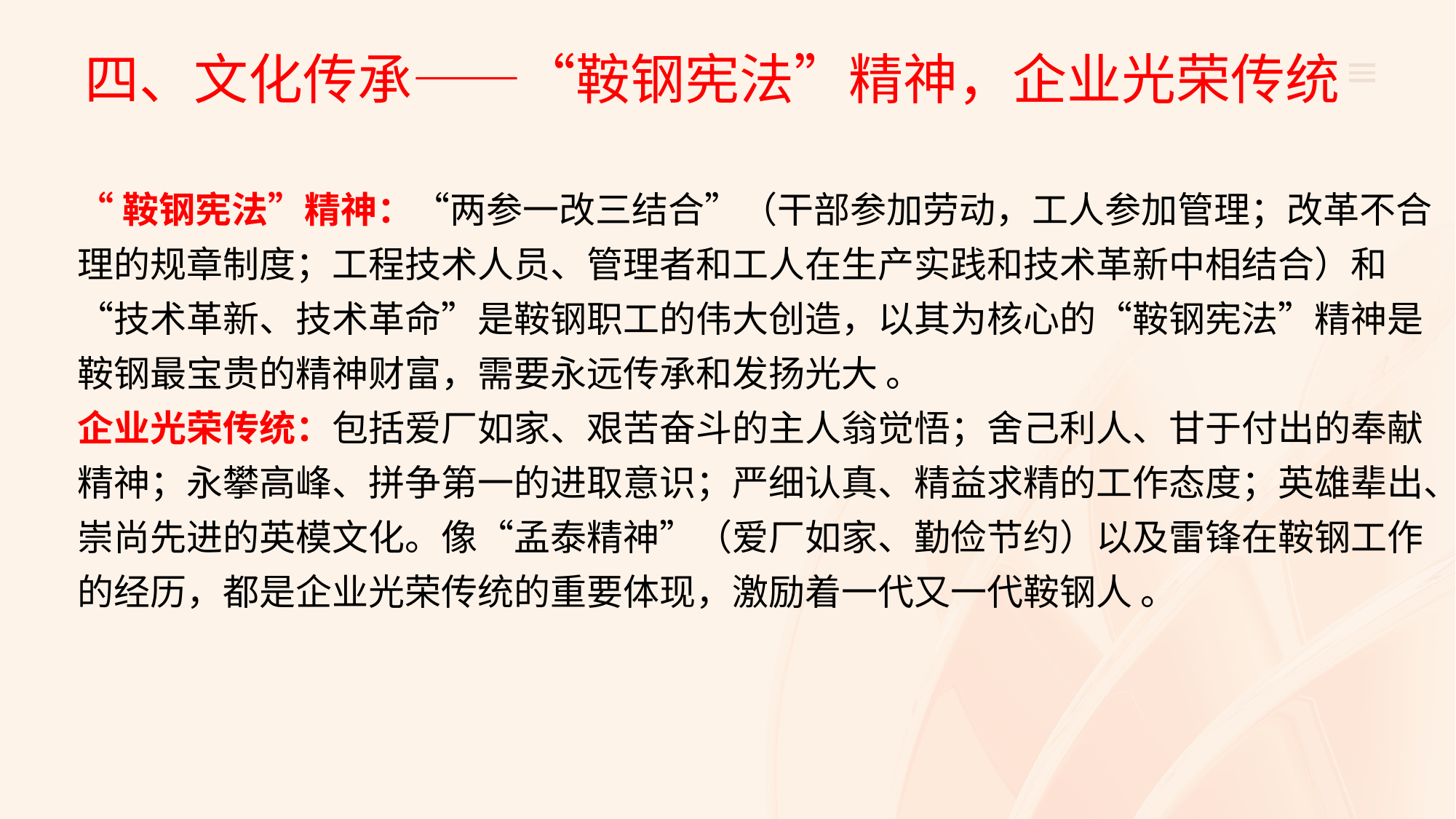

四、文化传承——“鞍钢宪法”精神，企业光荣传统
“鞍钢宪法”精神：“两参一改三结合”（干部参加劳动，工人参加管理；改革不合理的规章制度；工程技术人员、管理者和工人在生产实践和技术革新中相结合）和“技术革新、技术革命”是鞍钢职工的伟大创造，以其为核心的“鞍钢宪法”精神是鞍钢最宝贵的精神财富，需要永远传承和发扬光大 。​
企业光荣传统：包括爱厂如家、艰苦奋斗的主人翁觉悟；舍己利人、甘于付出的奉献精神；永攀高峰、拼争第一的进取意识；严细认真、精益求精的工作态度；英雄辈出、崇尚先进的英模文化。像“孟泰精神”（爱厂如家、勤俭节约）以及雷锋在鞍钢工作的经历，都是企业光荣传统的重要体现，激励着一代又一代鞍钢人 。​